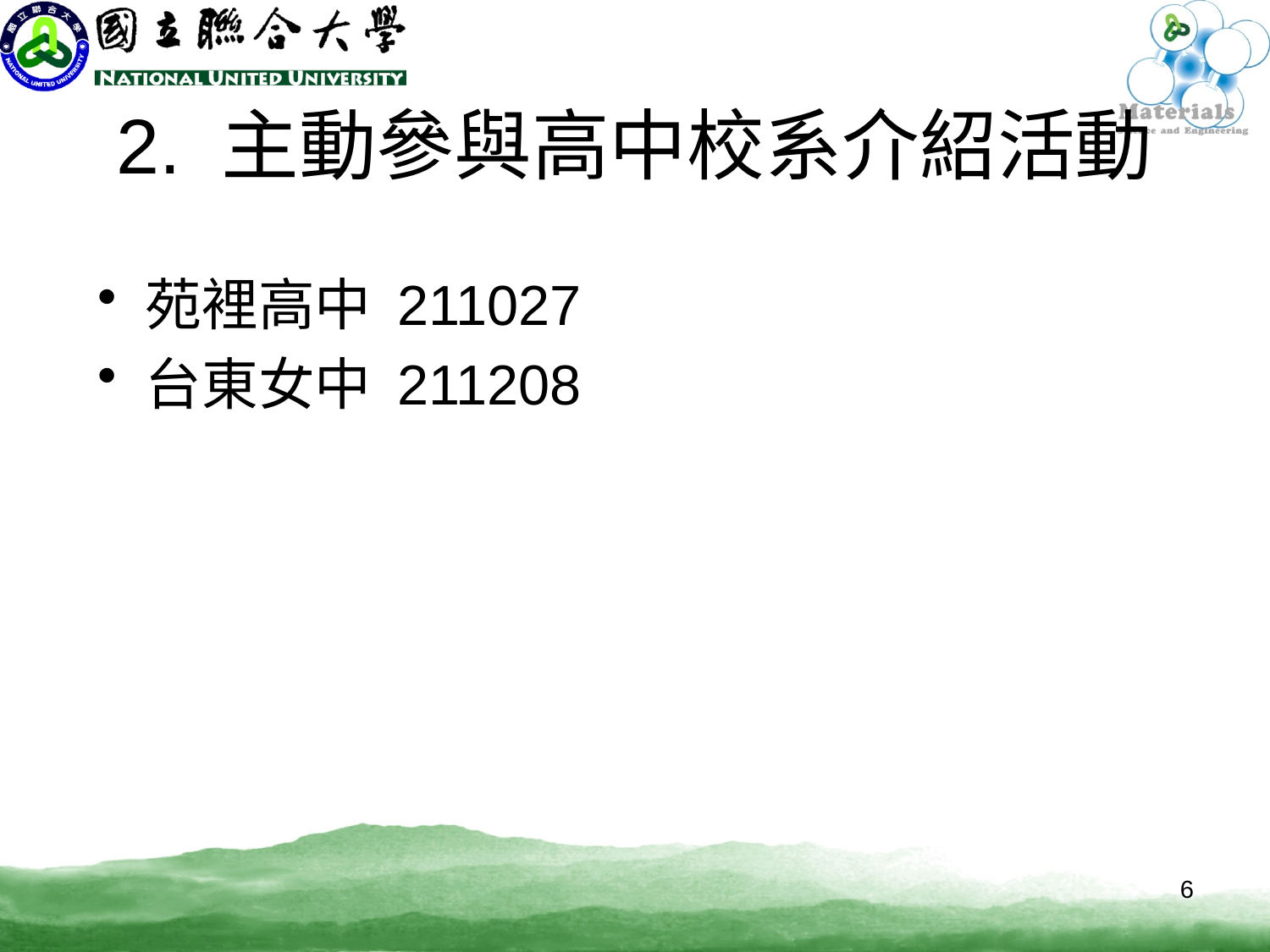

# 2. 主動參與高中校系介紹活動
苑裡高中 211027
台東女中 211208

6